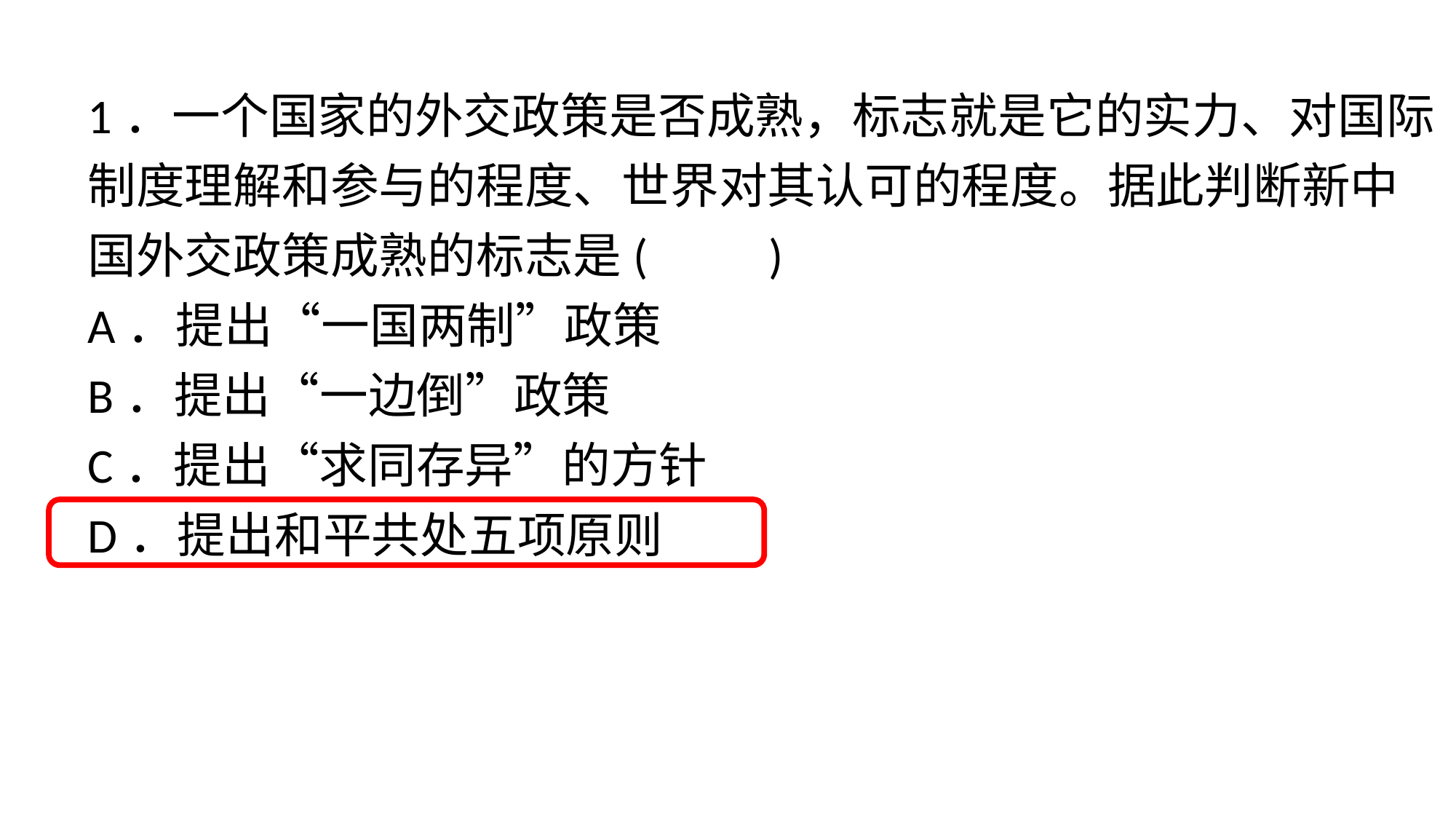

1．一个国家的外交政策是否成熟，标志就是它的实力、对国际制度理解和参与的程度、世界对其认可的程度。据此判断新中国外交政策成熟的标志是(　　)
A．提出“一国两制”政策
B．提出“一边倒”政策
C．提出“求同存异”的方针
D．提出和平共处五项原则